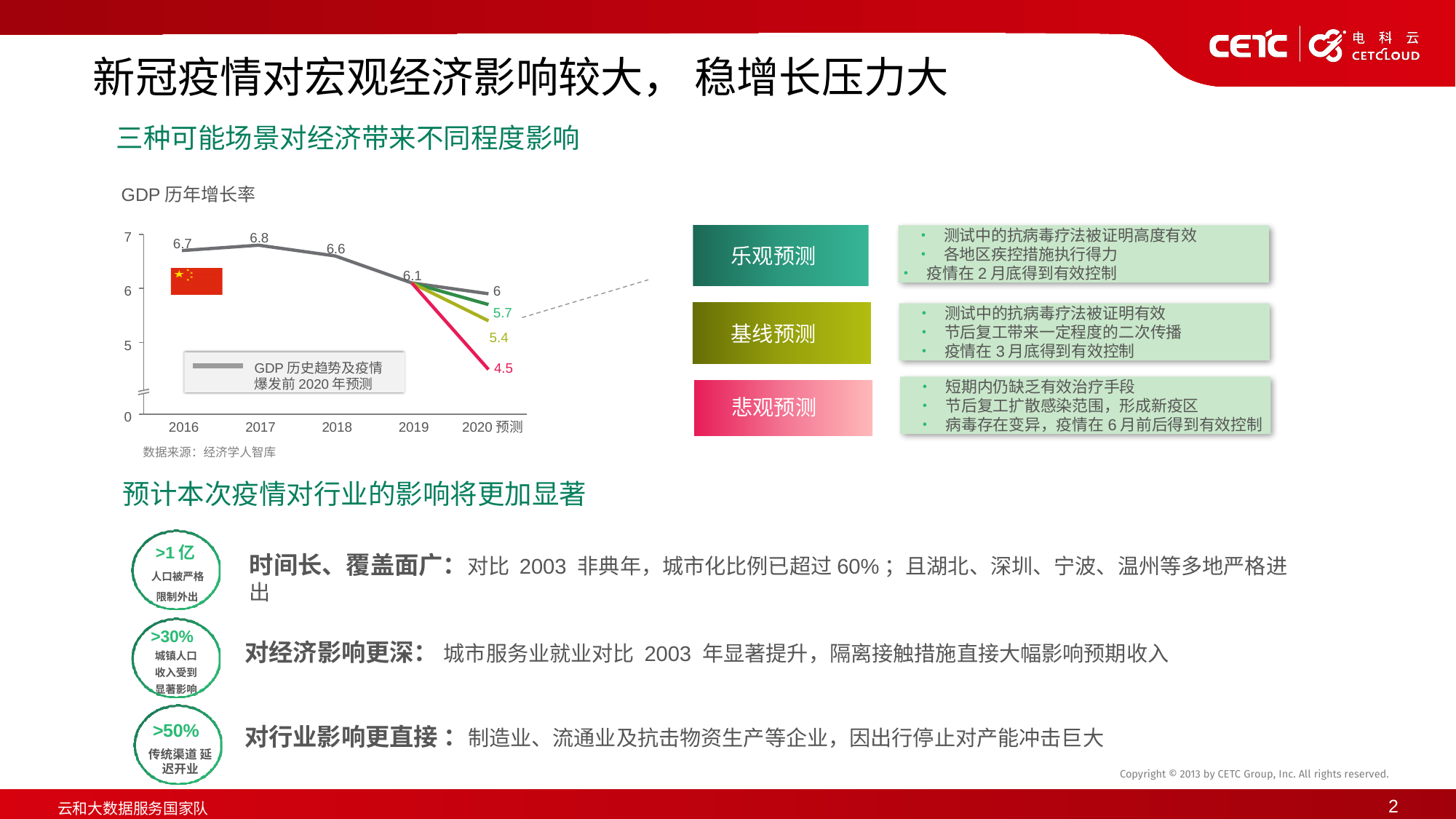

新冠疫情对宏观经济影响较大， 稳增长压力大
三种可能场景对经济带来不同程度影响
   GDP历年增长率
•  测试中的抗病毒疗法被证明高度有效
•  各地区疾控措施执行得力
•  疫情在2月底得到有效控制

7
6.8

6.7
6.6

6.1

     6
     5.7
    5.4
6

5

4.5
GDP历史趋势及疫情 爆发前2020年预测

0

2020预测
2018
2016
2017
2019
乐观预测

•  测试中的抗病毒疗法被证明有效
•  节后复工带来一定程度的二次传播
•  疫情在3月底得到有效控制
基线预测
•  短期内仍缺乏有效治疗手段
•  节后复工扩散感染范围，形成新疫区
•  病毒存在变异，疫情在6月前后得到有效控制

悲观预测
数据来源：经济学人智库
预计本次疫情对行业的影响将更加显著

>1亿
人口被严格
 限制外出
时间长、覆盖面广：对比 2003 非典年，城市化比例已超过60%；且湖北、深圳、宁波、温州等多地严格进出

>30%
城镇人口
收入受到
显著影响
对经济影响更深： 城市服务业就业对比 2003 年显著提升，隔离接触措施直接大幅影响预期收入

>50%
传统渠道 延迟开业
对行业影响更直接 ：制造业、流通业及抗击物资生产等企业，因出行停止对产能冲击巨大